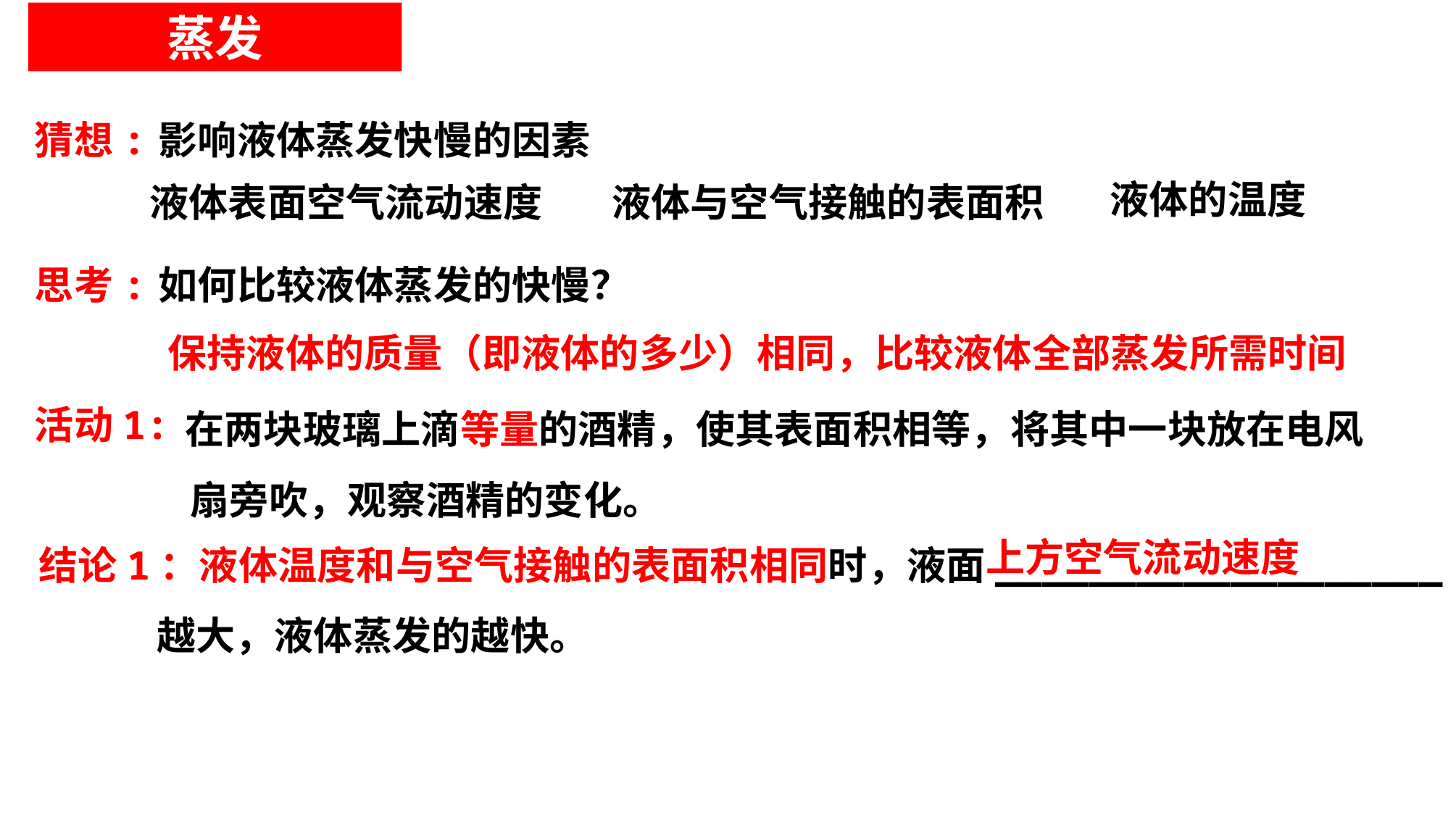

蒸发
猜想:
影响液体蒸发快慢的因素
液体的温度
液体表面空气流动速度
液体与空气接触的表面积
思考:
如何比较液体蒸发的快慢？
保持液体的质量（即液体的多少）相同，比较液体全部蒸发所需时间
活动1:
  在两块玻璃上滴等量的酒精，使其表面积相等，将其中一块放在电风扇旁吹，观察酒精的变化。
上方空气流动速度
结论1：液体温度和与空气接触的表面积相同时，液面___________________越大，液体蒸发的越快。